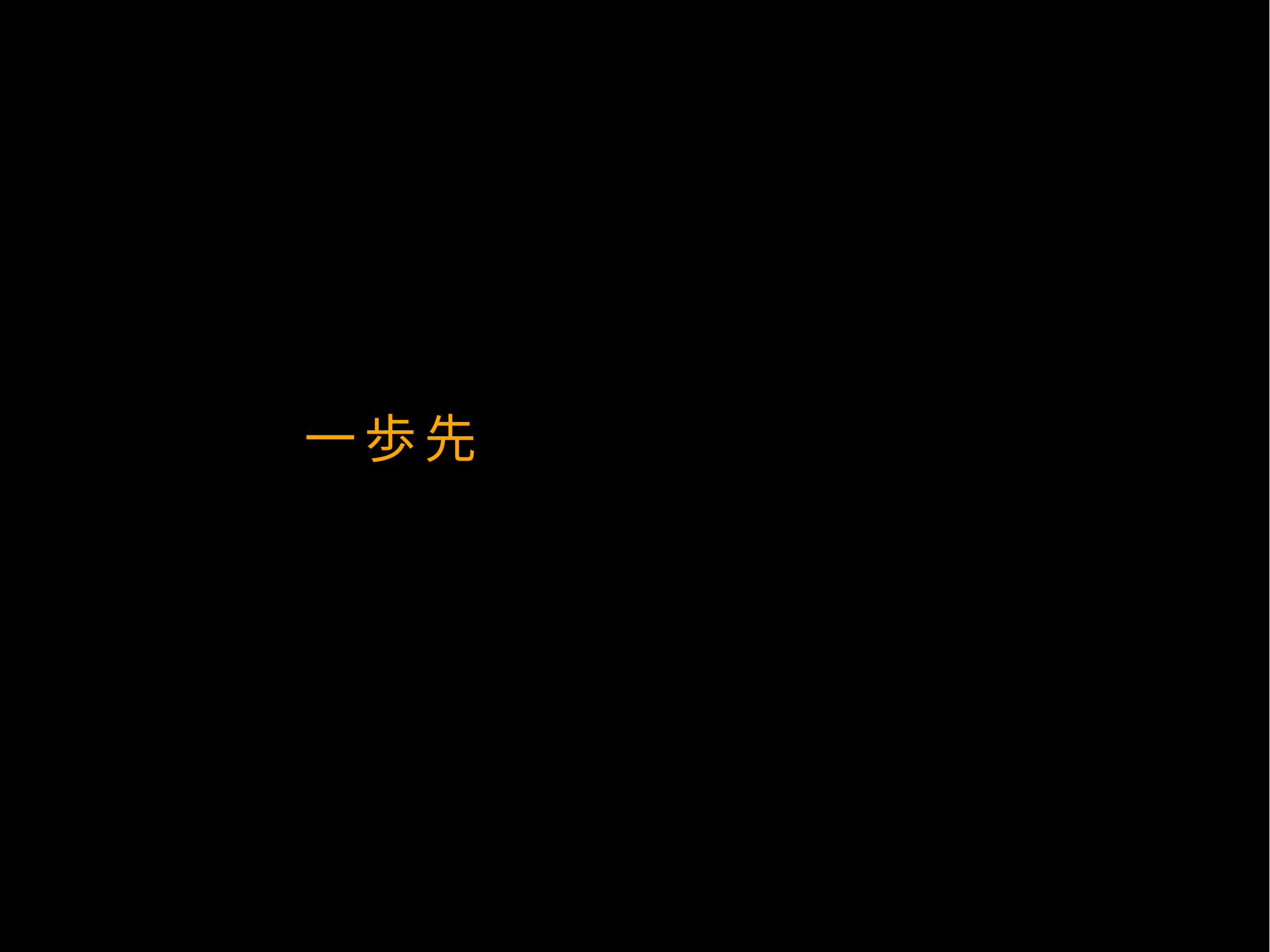

# ただ上手い技術を習得するという世界からその一歩先を行くとは何だろうか？ （ライフスタジオがお客様に提供できる写真の真髄）を探る機会にしよう！！